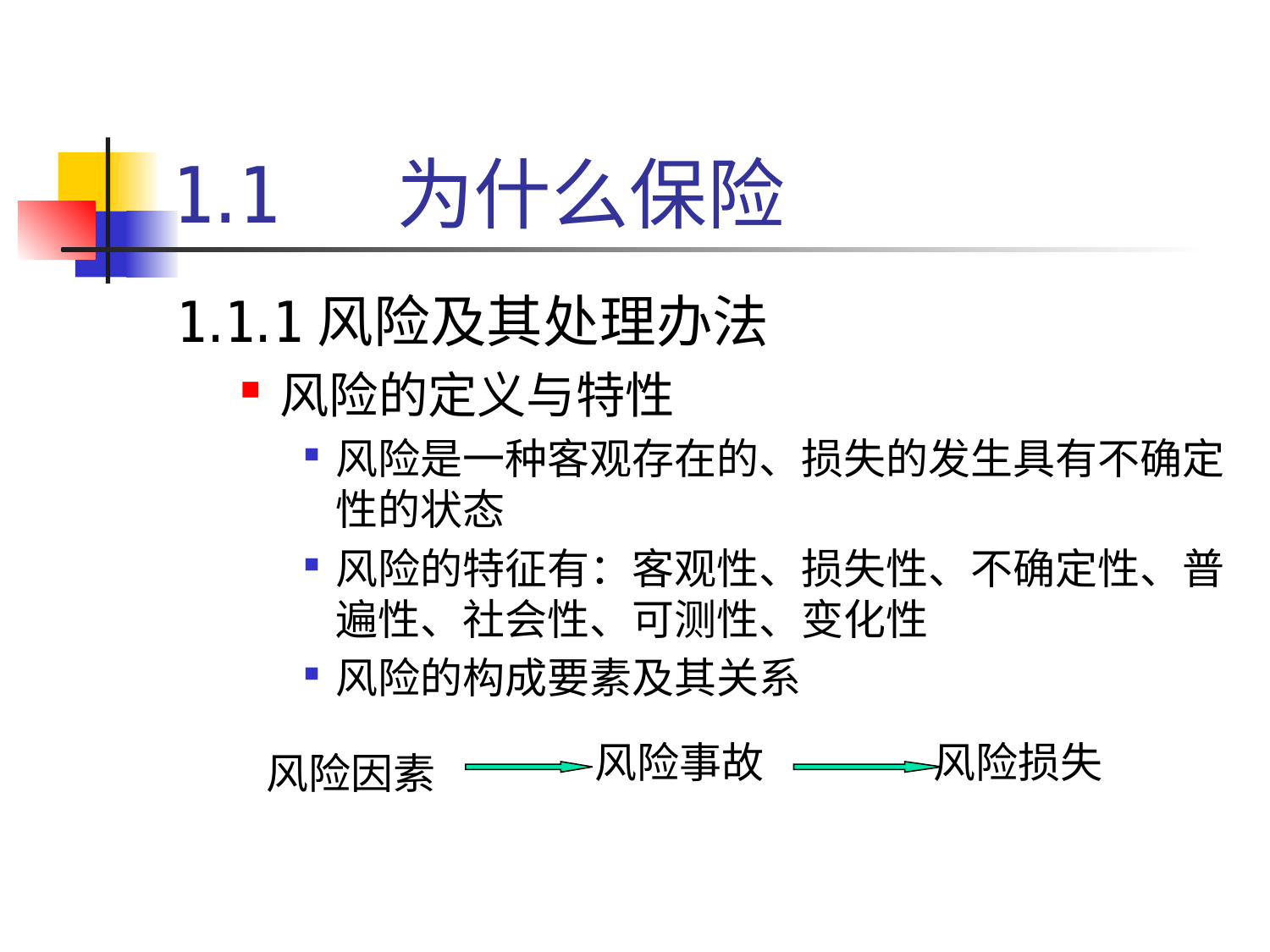

# 1.1    为什么保险
1.1.1风险及其处理办法
风险的定义与特性
风险是一种客观存在的、损失的发生具有不确定性的状态
风险的特征有：客观性、损失性、不确定性、普遍性、社会性、可测性、变化性
风险的构成要素及其关系

风险事故
风险损失
风险因素